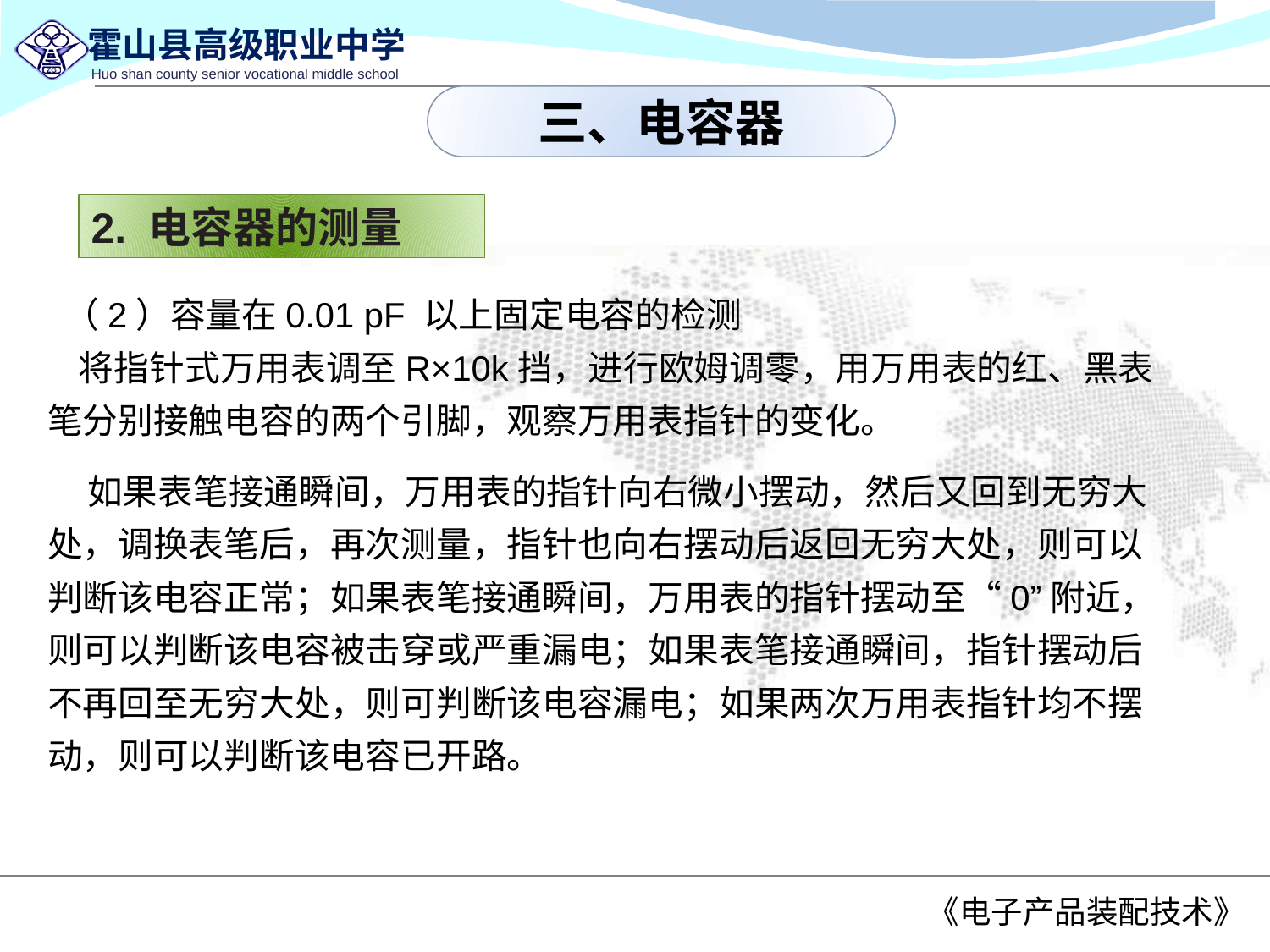

三、电容器
2. 电容器的测量
 （2）容量在0.01 pF 以上固定电容的检测
    将指针式万用表调至R×10k挡，进行欧姆调零，用万用表的红、黑表笔分别接触电容的两个引脚，观察万用表指针的变化。
    如果表笔接通瞬间，万用表的指针向右微小摆动，然后又回到无穷大处，调换表笔后，再次测量，指针也向右摆动后返回无穷大处，则可以判断该电容正常；如果表笔接通瞬间，万用表的指针摆动至“0”附近，则可以判断该电容被击穿或严重漏电；如果表笔接通瞬间，指针摆动后不再回至无穷大处，则可判断该电容漏电；如果两次万用表指针均不摆动，则可以判断该电容已开路。